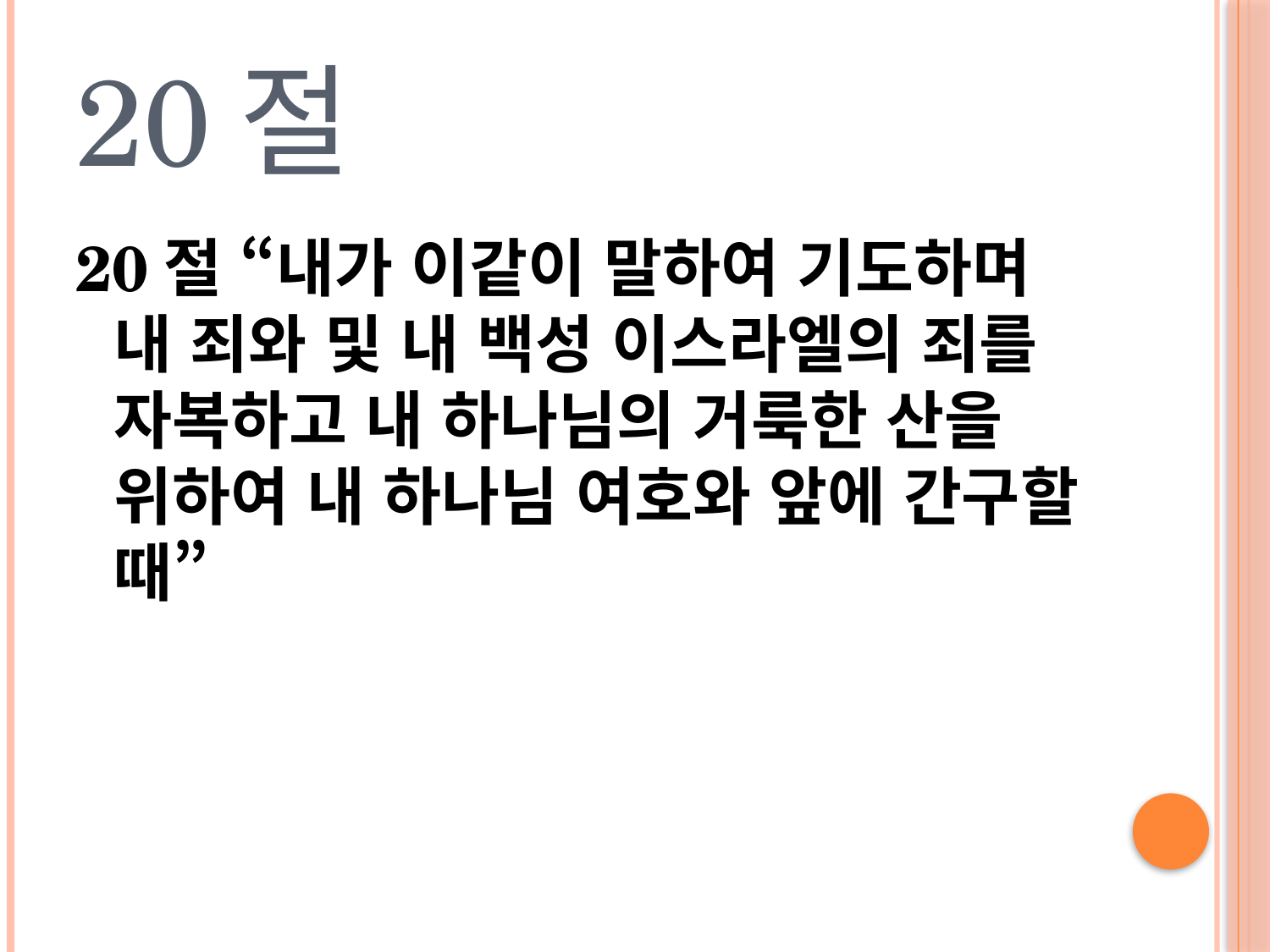

# 20절
20절 “내가 이같이 말하여 기도하며 내 죄와 및 내 백성 이스라엘의 죄를 자복하고 내 하나님의 거룩한 산을 위하여 내 하나님 여호와 앞에 간구할 때”